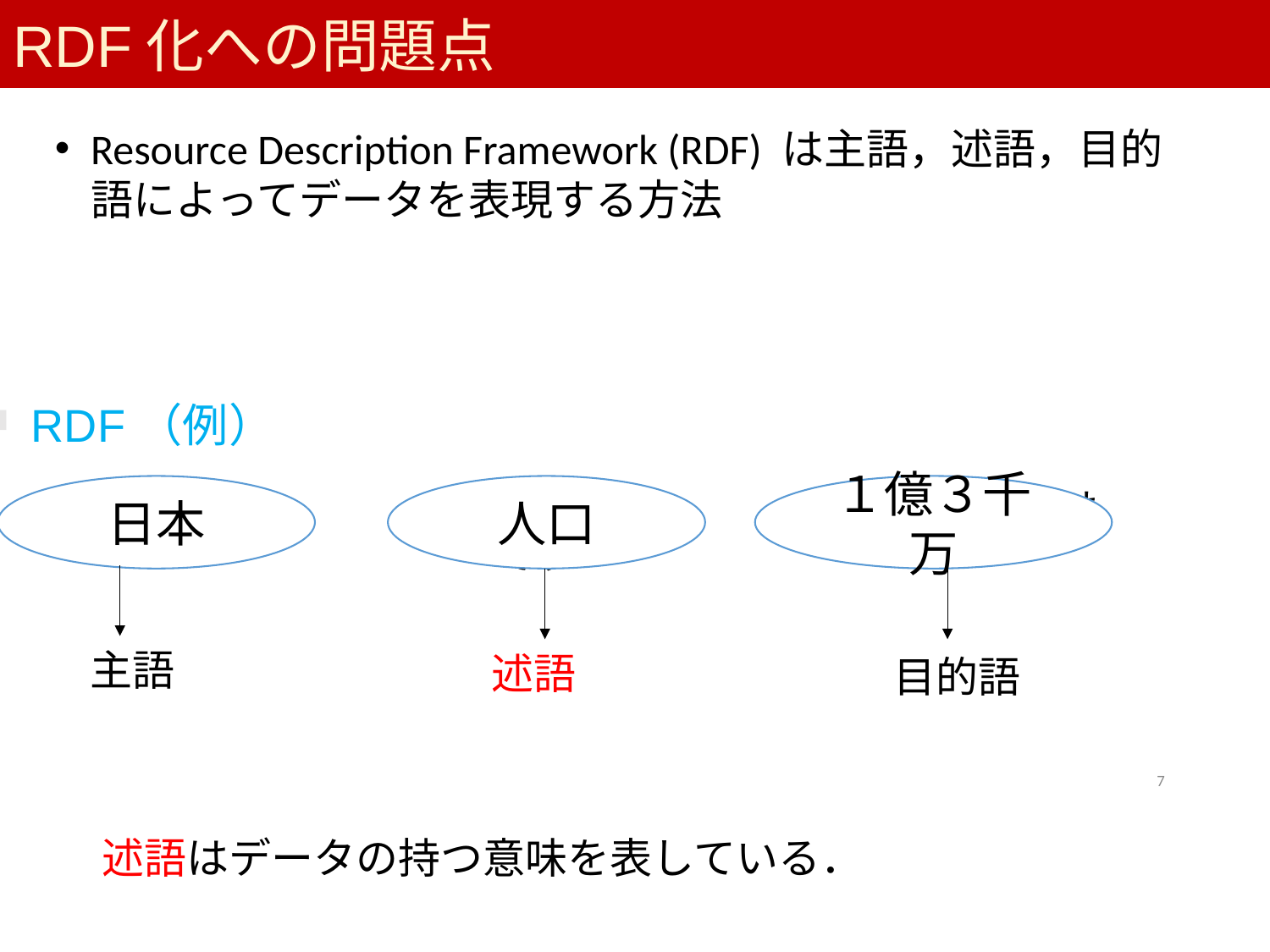

# RDF化への問題点
Resource Description Framework (RDF) は主語，述語，目的語によってデータを表現する方法

RDF（例）
　　　　　　　　　の　　　　　　　　　　　　　は　　　　　　　　　　　　　　　です

日本
人口
１億３千万
主語
述語
目的語
7
述語はデータの持つ意味を表している．